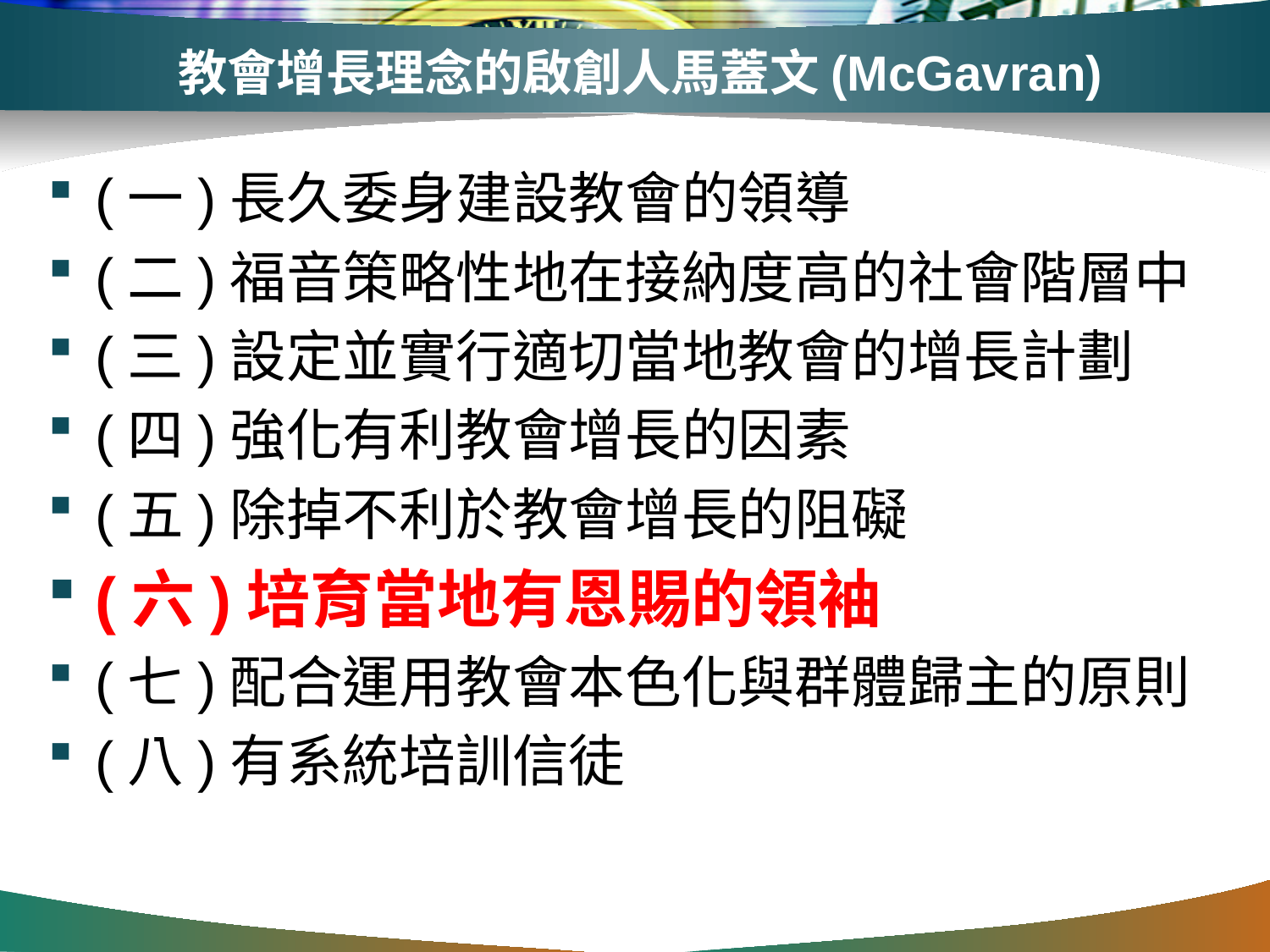

# 教會增長理念的啟創人馬蓋文(McGavran)
(一)長久委身建設教會的領導
(二)福音策略性地在接納度高的社會階層中
(三)設定並實行適切當地教會的增長計劃
(四)強化有利教會增長的因素
(五)除掉不利於教會增長的阻礙
(六)培育當地有恩賜的領袖
(七)配合運用教會本色化與群體歸主的原則
(八)有系統培訓信徒